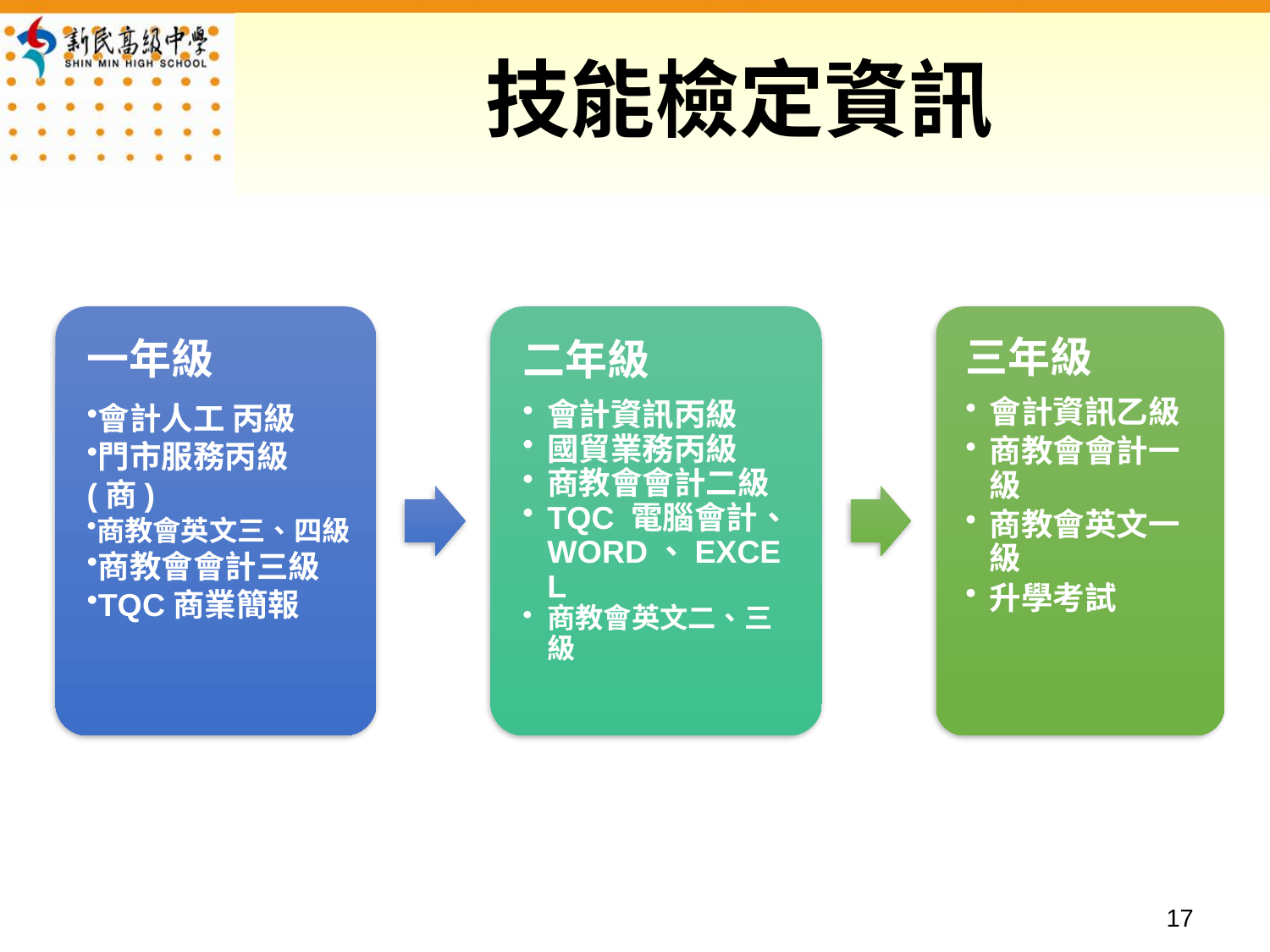

技能檢定資訊
一年級
會計人工 丙級
門市服務丙級(商)
商教會英文三、四級
商教會會計三級
TQC商業簡報

二年級
會計資訊丙級
國貿業務丙級
商教會會計二級
TQC 電腦會計、WORD、EXCEL
商教會英文二、三級

三年級
會計資訊乙級
商教會會計一級
商教會英文一級
升學考試
17